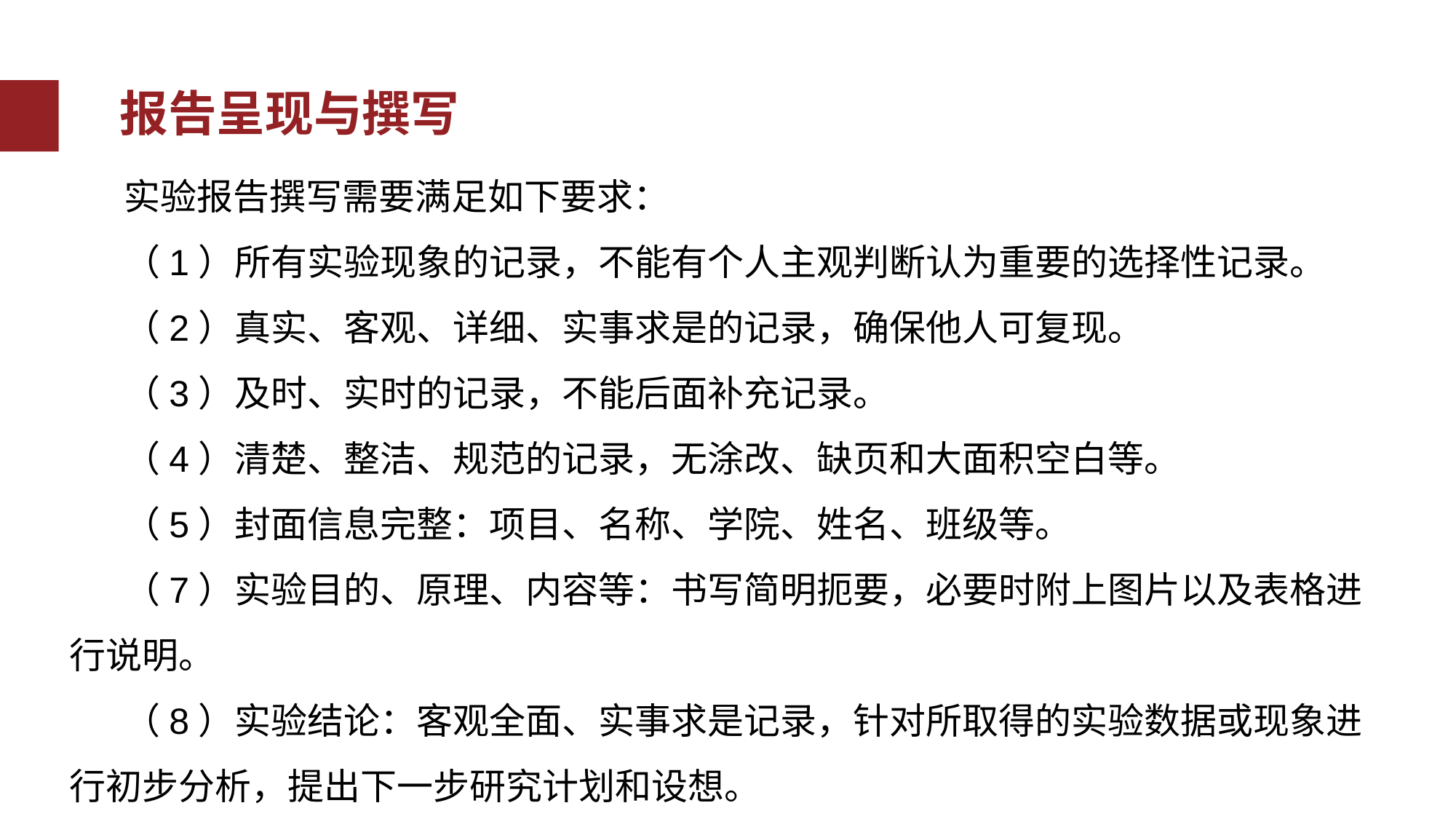

报告呈现与撰写

错误类型
实验报告撰写需要满足如下要求：
（1）所有实验现象的记录，不能有个人主观判断认为重要的选择性记录。
（2）真实、客观、详细、实事求是的记录，确保他人可复现。
（3）及时、实时的记录，不能后面补充记录。
（4）清楚、整洁、规范的记录，无涂改、缺页和大面积空白等。
（5）封面信息完整：项目、名称、学院、姓名、班级等。
（7）实验目的、原理、内容等：书写简明扼要，必要时附上图片以及表格进行说明。
（8）实验结论：客观全面、实事求是记录，针对所取得的实验数据或现象进行初步分析，提出下一步研究计划和设想。